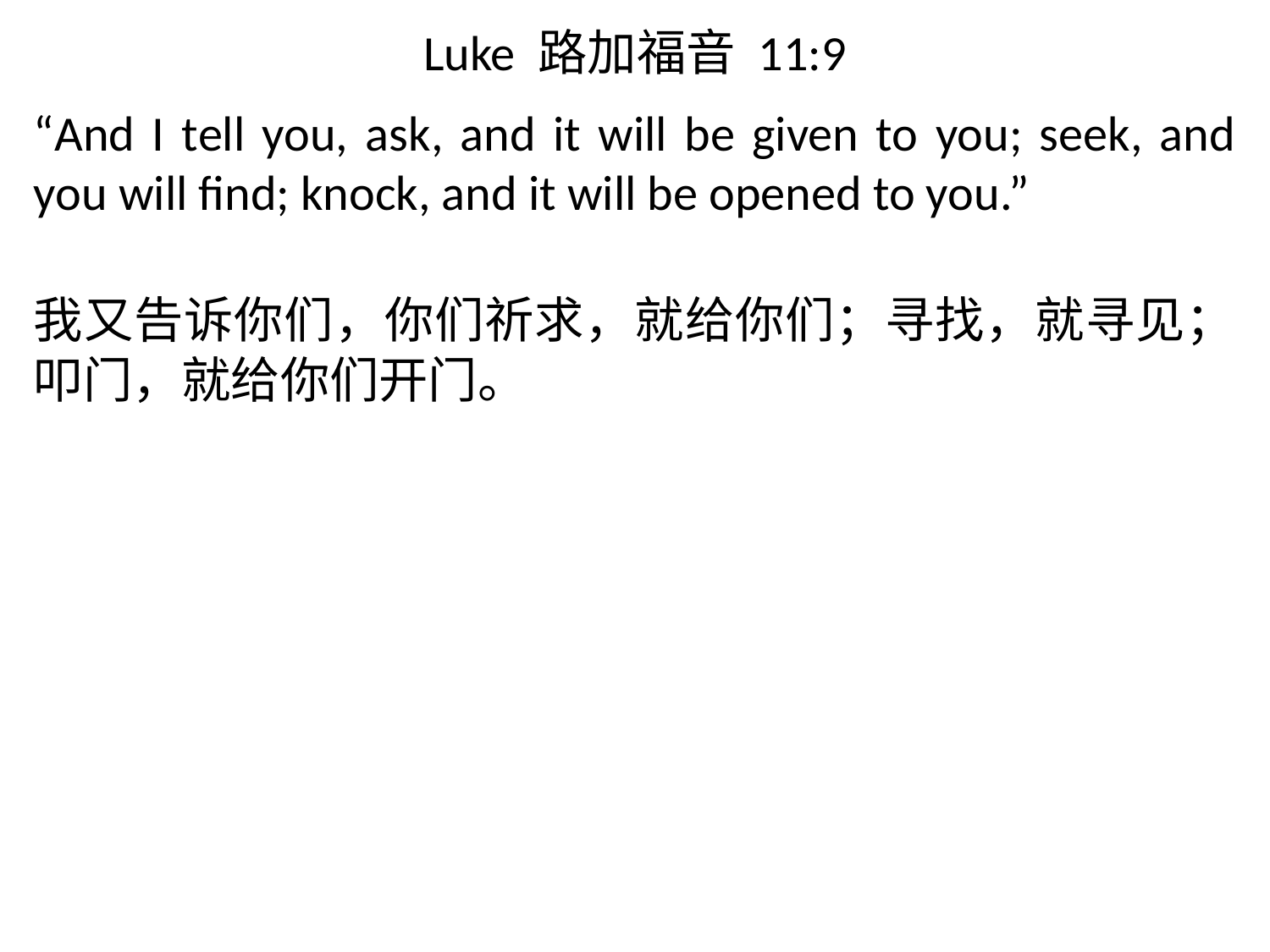

# Luke 路加福音 11:9
“And I tell you, ask, and it will be given to you; seek, and you will find; knock, and it will be opened to you.”
我又告诉你们，你们祈求，就给你们；寻找，就寻见；叩门，就给你们开门。